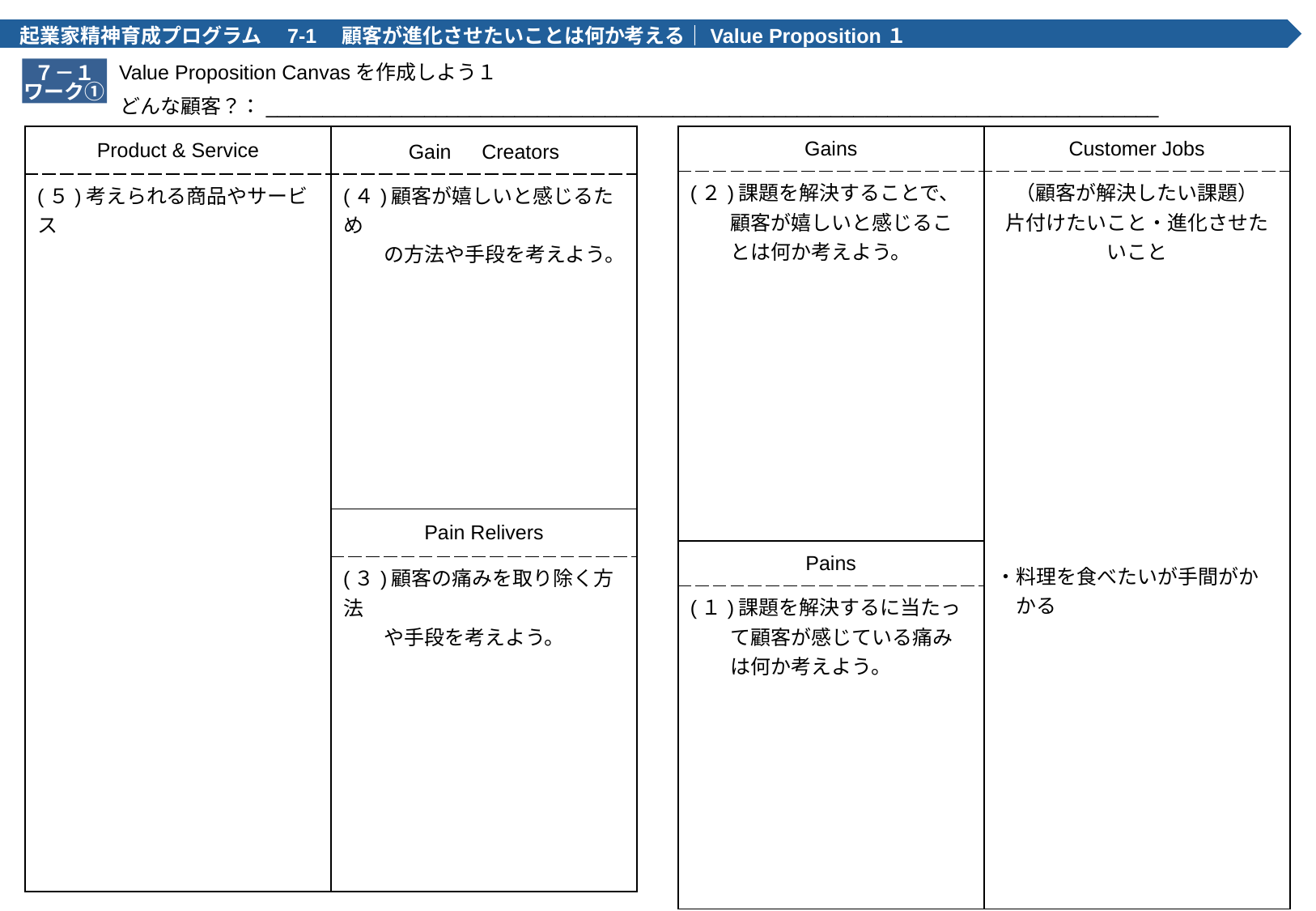

起業家精神育成プログラム　7-1　顧客が進化させたいことは何か考える｜Value Proposition１
# Value Proposition Canvasを作成しよう１
７－１
ワーク①
どんな顧客？：_______________________________________________________________________________
| Product & Service | Gain　Creators |
| --- | --- |
| (５)考えられる商品やサービス | (４)顧客が嬉しいと感じるため 　　の方法や手段を考えよう。 |
|  | Pain Relivers |
|  | (３)顧客の痛みを取り除く方法　 　　や手段を考えよう。 |
| Gains | Customer Jobs |
| --- | --- |
| (２)課題を解決することで、 　　顧客が嬉しいと感じるこ 　　とは何か考えよう。 | （顧客が解決したい課題） 片付けたいこと・進化させたいこと |
|  | ・料理を食べたいが手間がか 　かる |
| Pains |  |
| (１)課題を解決するに当たっ 　　て顧客が感じている痛み 　　は何か考えよう。 |  |